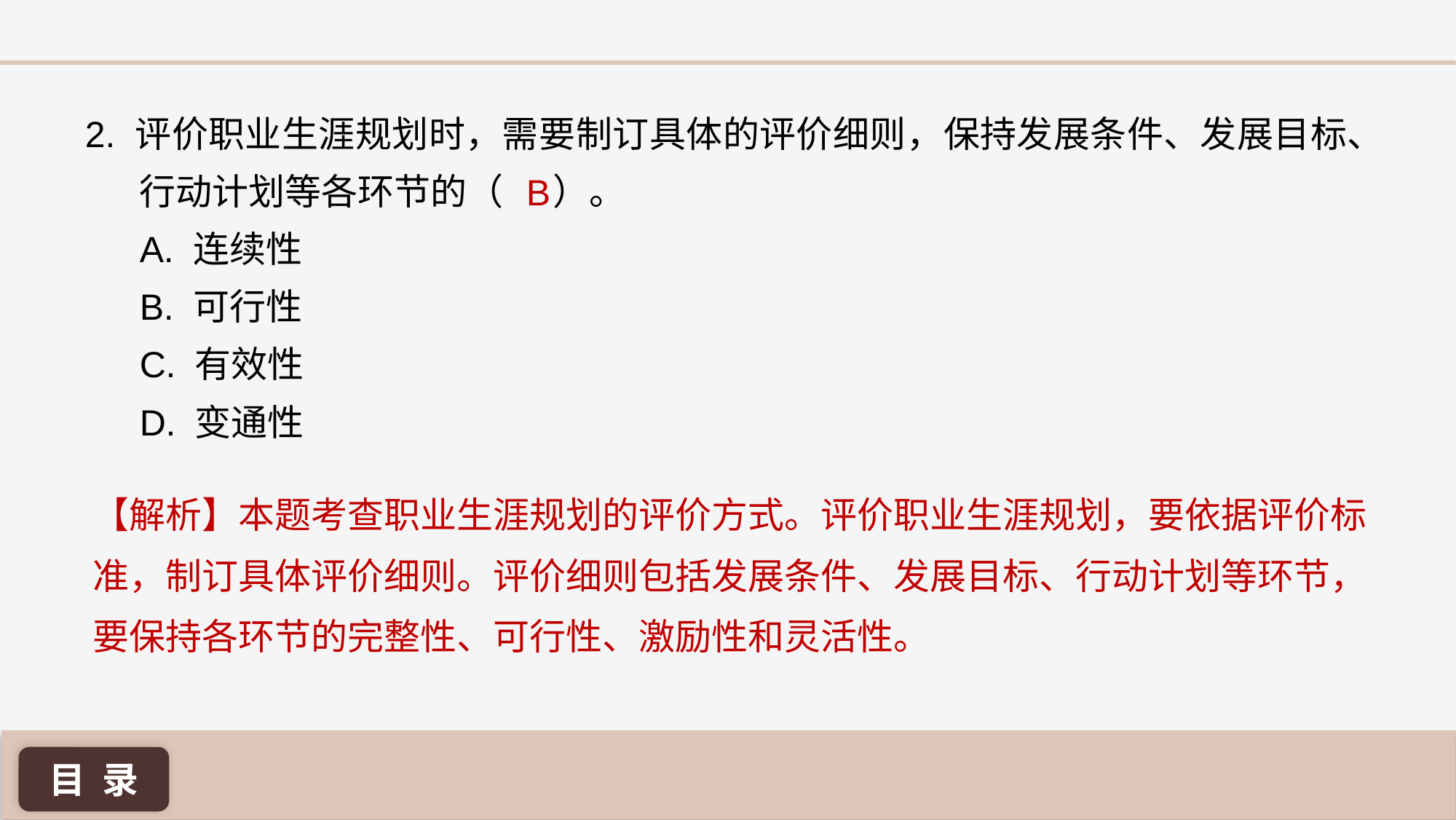

2. 评价职业生涯规划时，需要制订具体的评价细则，保持发展条件、发展目标、行动计划等各环节的（      ）。
A. 连续性
B. 可行性
C. 有效性
D. 变通性
 B
【解析】本题考查职业生涯规划的评价方式。评价职业生涯规划，要依据评价标准，制订具体评价细则。评价细则包括发展条件、发展目标、行动计划等环节，要保持各环节的完整性、可行性、激励性和灵活性。